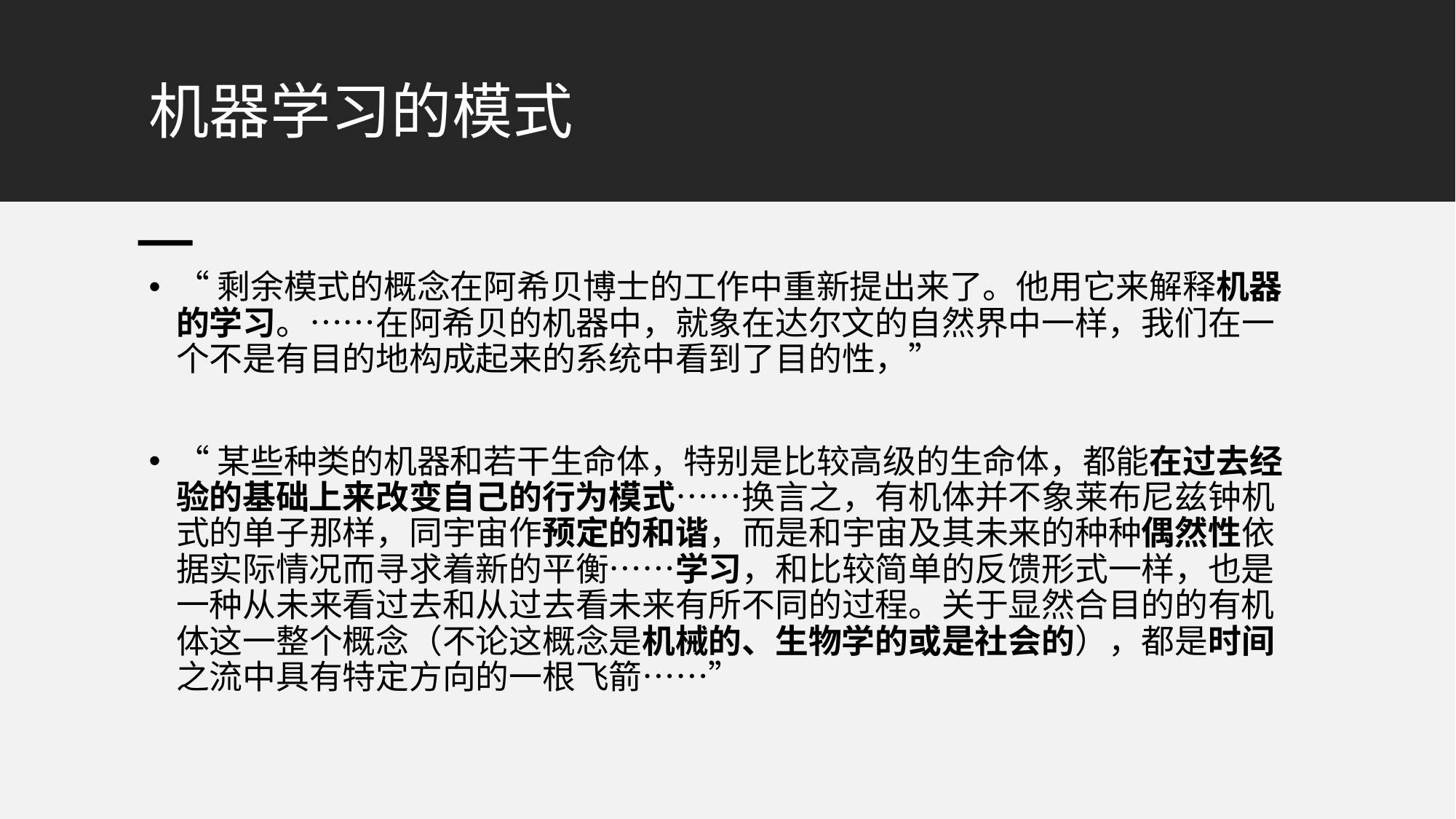

# 机器学习的模式

“剩余模式的概念在阿希贝博士的工作中重新提出来了。他用它来解释机器的学习。……在阿希贝的机器中，就象在达尔文的自然界中一样，我们在一个不是有目的地构成起来的系统中看到了目的性，”

“某些种类的机器和若干生命体，特别是比较高级的生命体，都能在过去经验的基础上来改变自己的行为模式……换言之，有机体并不象莱布尼兹钟机式的单子那样，同宇宙作预定的和谐，而是和宇宙及其未来的种种偶然性依据实际情况而寻求着新的平衡……学习，和比较简单的反馈形式一样，也是一种从未来看过去和从过去看未来有所不同的过程。关于显然合目的的有机体这一整个概念（不论这概念是机械的、生物学的或是社会的），都是时间之流中具有特定方向的一根飞箭……”